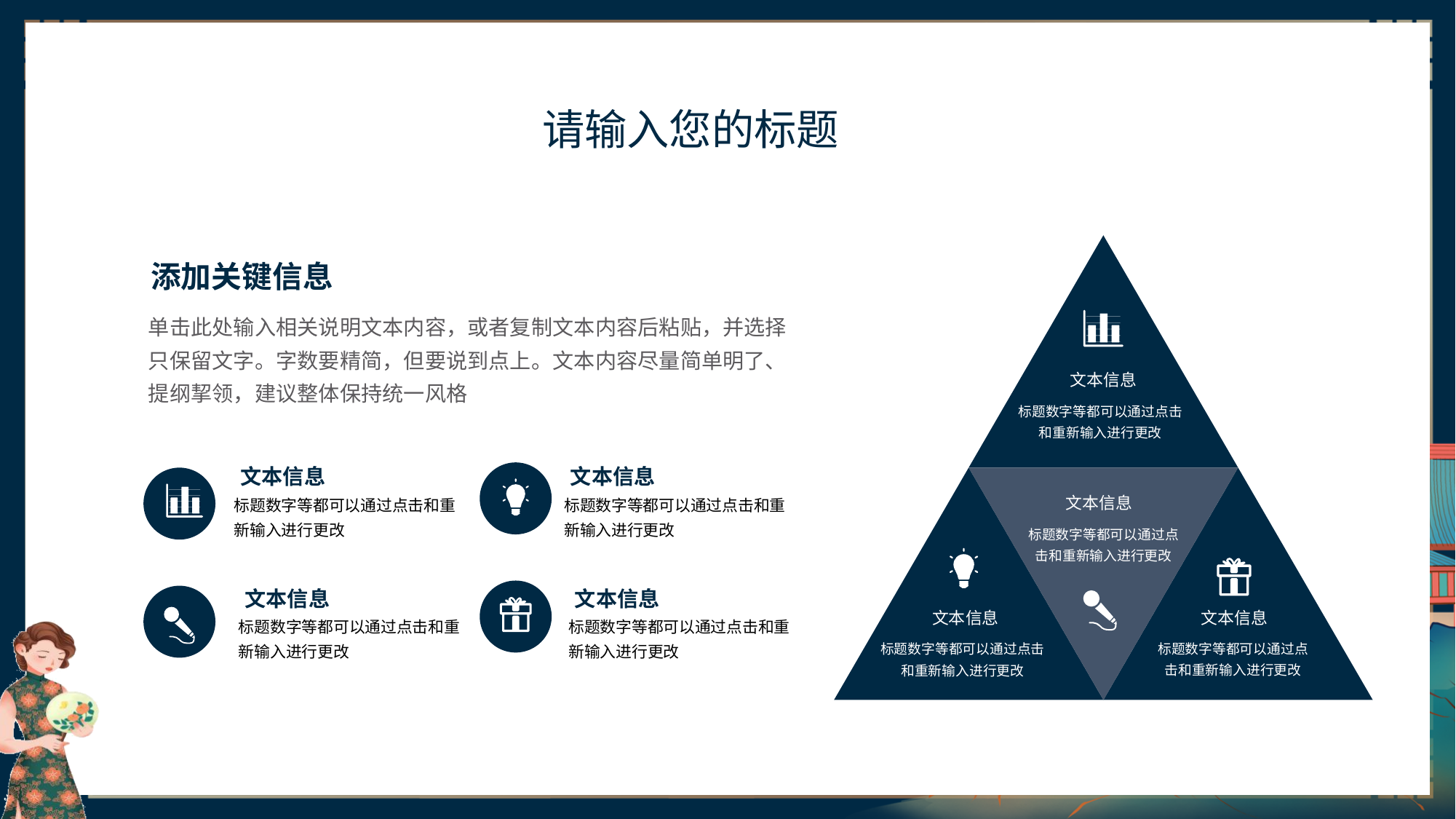

文本信息
标题数字等都可以通过点击和重新输入进行更改
文本信息
标题数字等都可以通过点击和重新输入进行更改

文本信息
文本信息
标题数字等都可以通过点击和重新输入进行更改
标题数字等都可以通过点击和重新输入进行更改
添加关键信息
单击此处输入相关说明文本内容，或者复制文本内容后粘贴，并选择只保留文字。字数要精简，但要说到点上。文本内容尽量简单明了、提纲挈领，建议整体保持统一风格
文本信息
标题数字等都可以通过点击和重新输入进行更改
文本信息
标题数字等都可以通过点击和重新输入进行更改

文本信息
标题数字等都可以通过点击和重新输入进行更改
文本信息
标题数字等都可以通过点击和重新输入进行更改